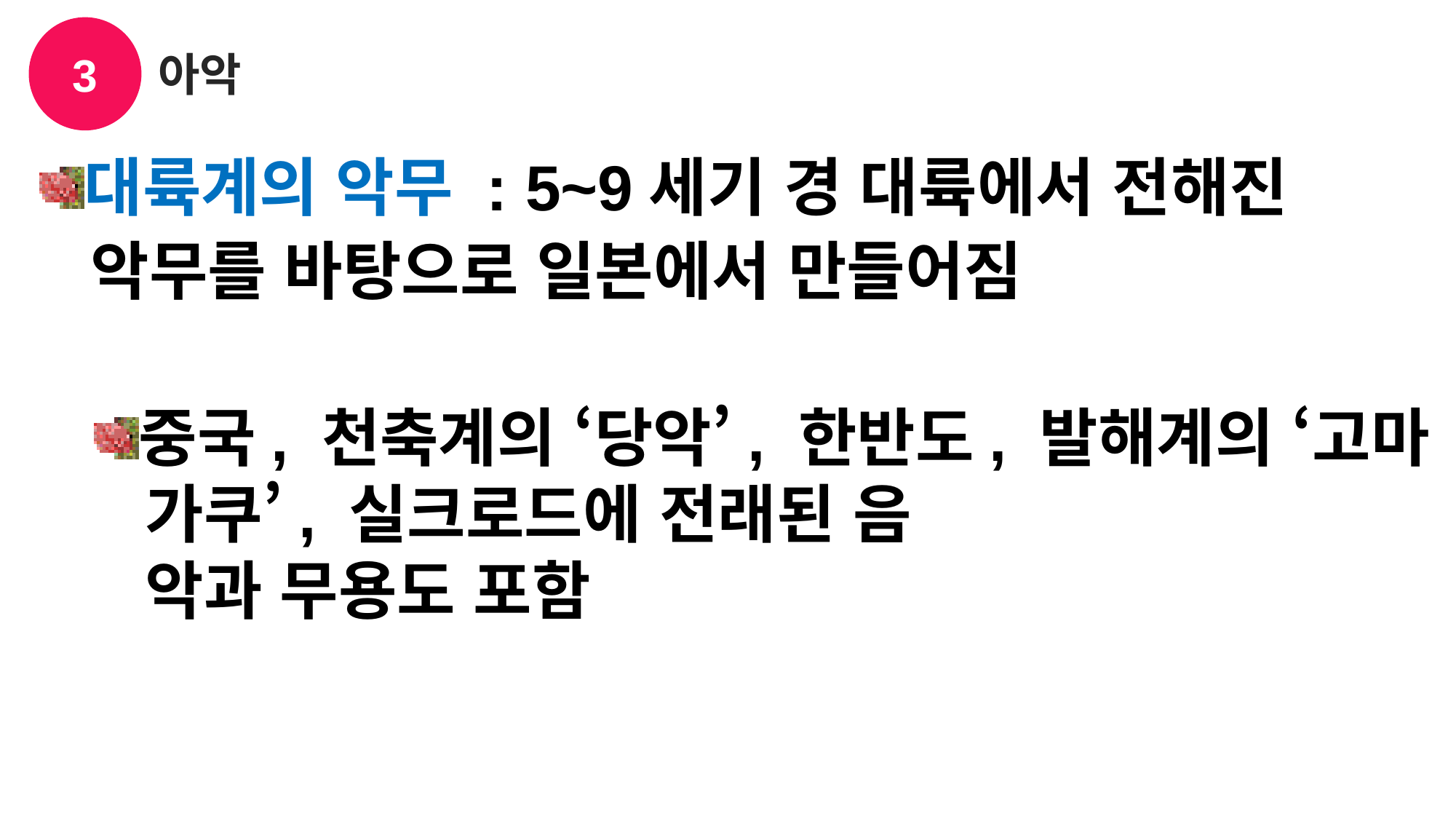

3
아악
대륙계의 악무 : 5~9세기 경 대륙에서 전해진
  악무를 바탕으로 일본에서 만들어짐

중국, 천축계의 ‘당악’, 한반도, 발해계의 ‘고마
  가쿠’, 실크로드에 전래된 음
  악과 무용도 포함